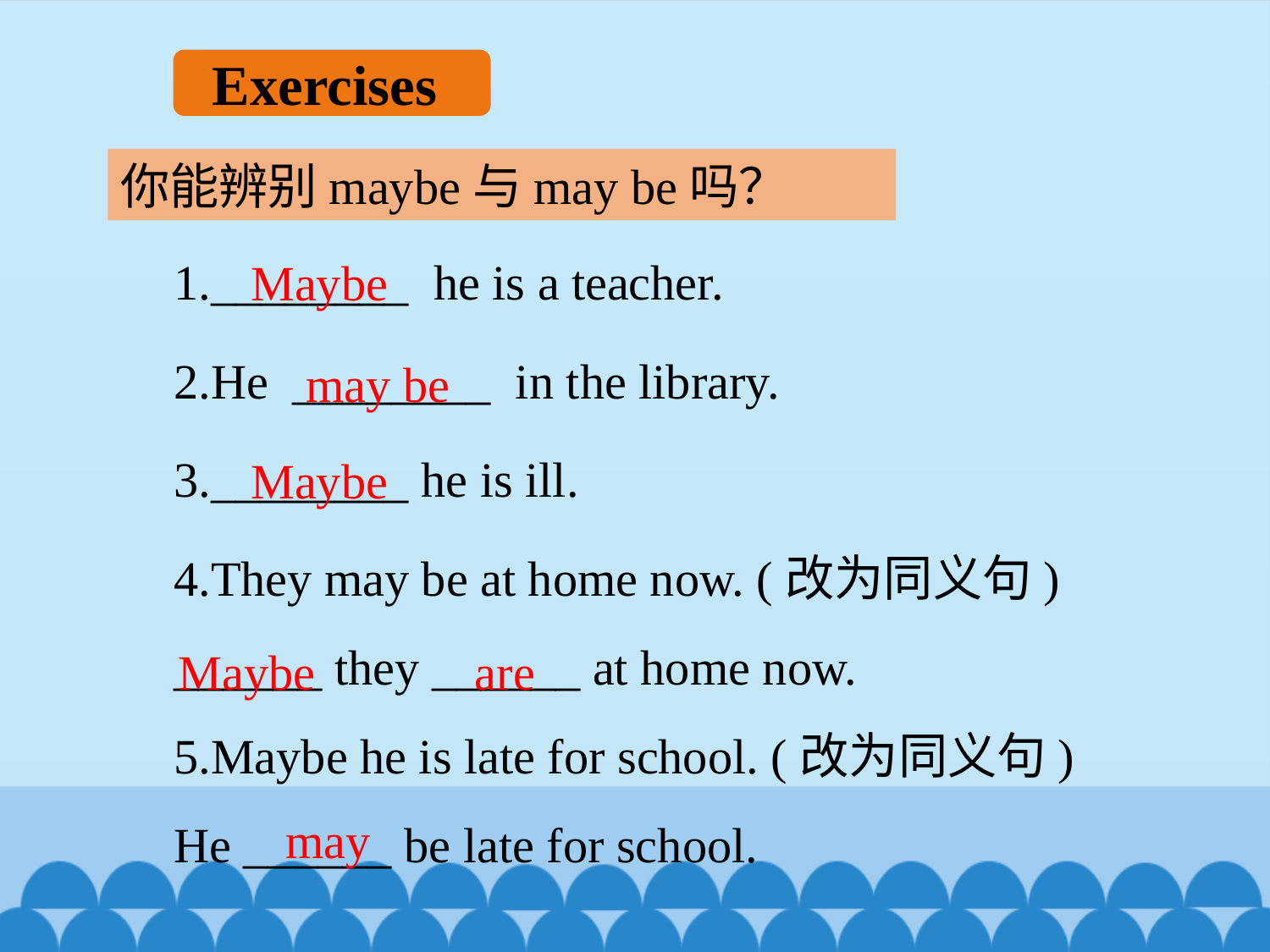

Exercises
你能辨别maybe与may be吗？
1.________  he is a teacher.
2.He  ________  in the library.
3.________ he is ill.
4.They may be at home now. (改为同义句)
______ they ______ at home now.
5.Maybe he is late for school. (改为同义句)
He ______ be late for school.
Maybe
may be
Maybe
Maybe             are
may